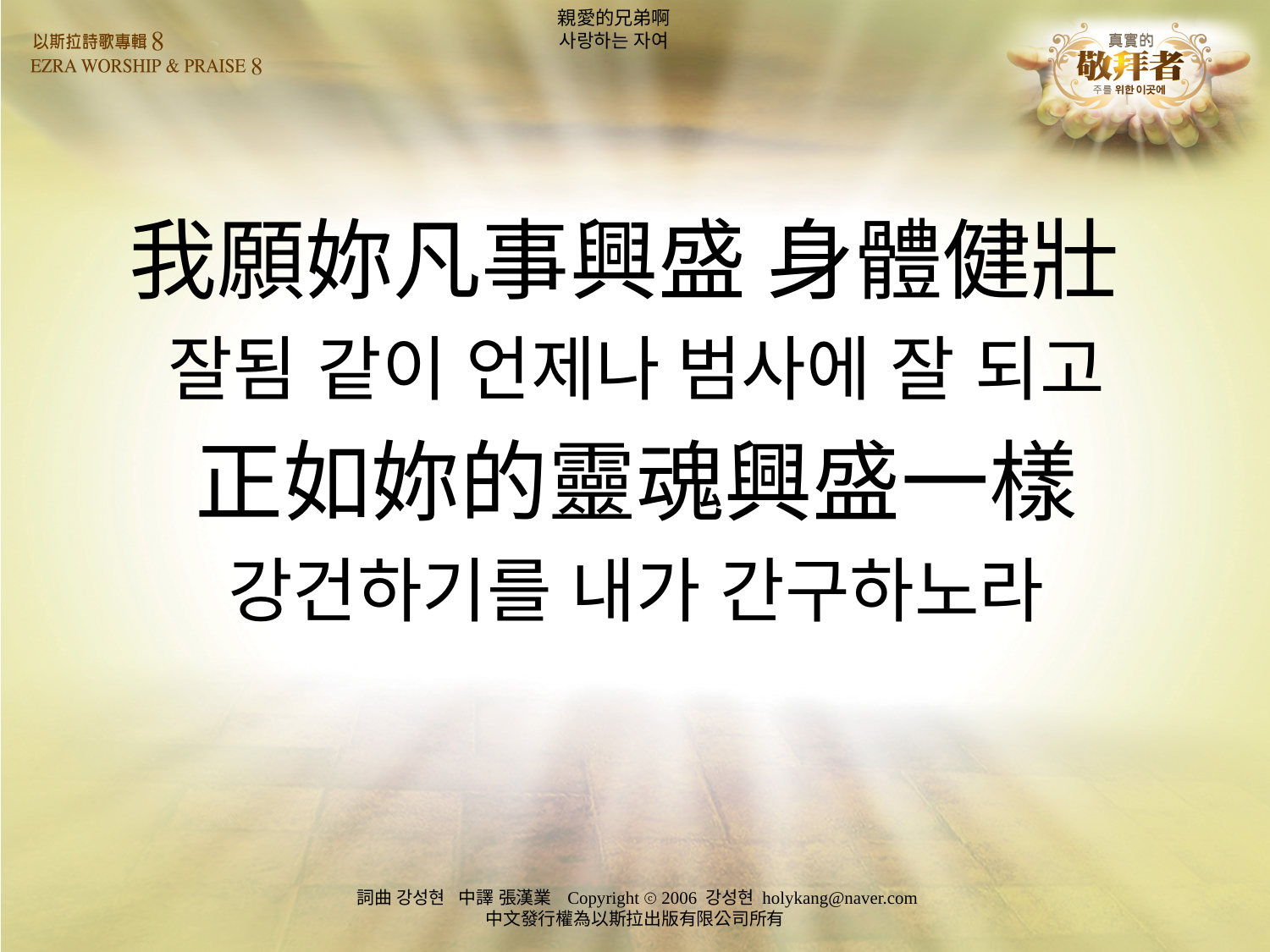

# 親愛的兄弟啊 사랑하는 자여
我願妳凡事興盛 身體健壯
잘됨 같이 언제나 범사에 잘 되고
正如妳的靈魂興盛一樣
강건하기를 내가 간구하노라
詞曲 강성현   中譯 張漢業   Copyright ⓒ 2006 강성현 holykang@naver.com
中文發行權為以斯拉出版有限公司所有